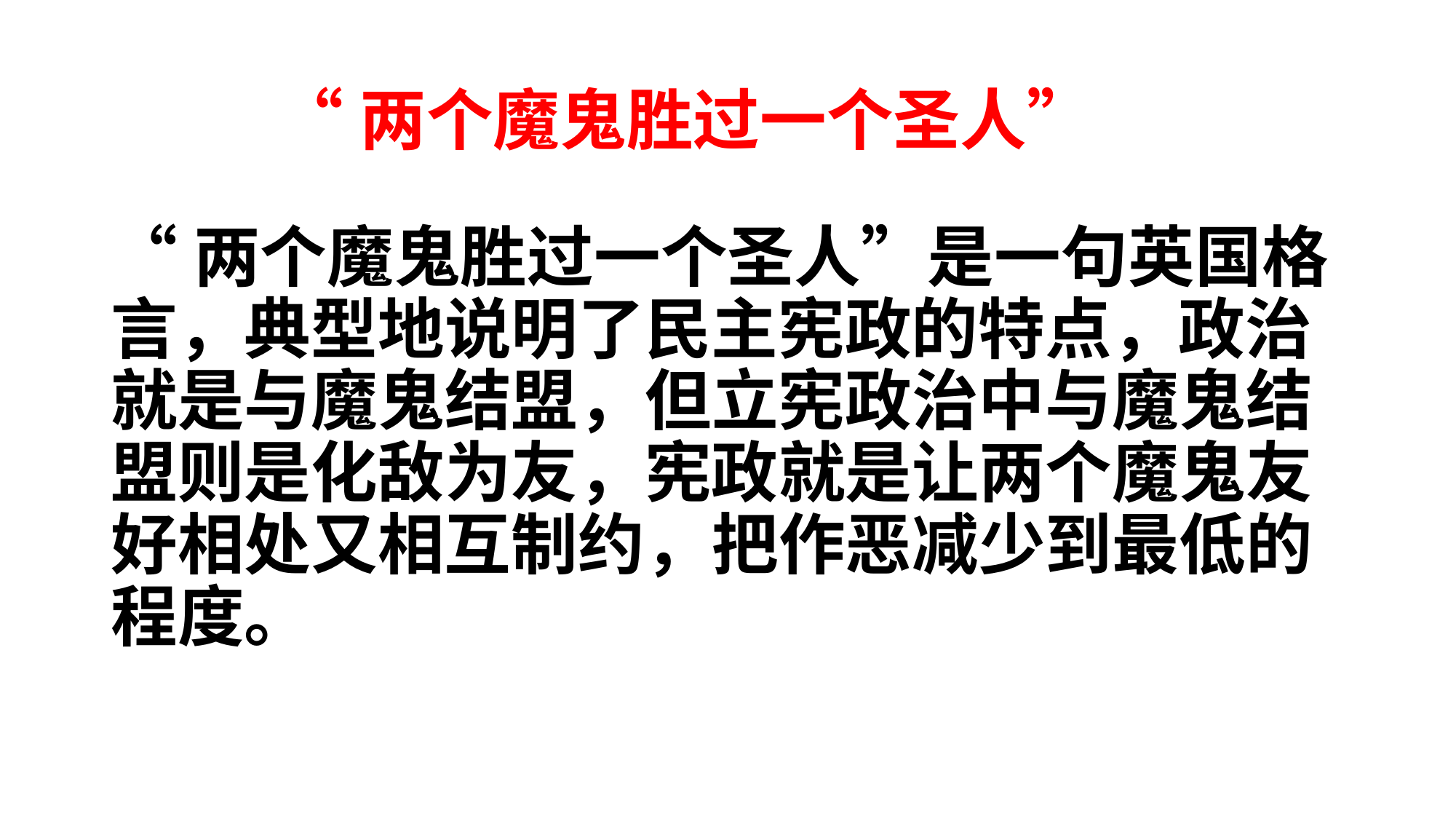

# “两个魔鬼胜过一个圣人”
“两个魔鬼胜过一个圣人”是一句英国格言，典型地说明了民主宪政的特点，政治就是与魔鬼结盟，但立宪政治中与魔鬼结盟则是化敌为友，宪政就是让两个魔鬼友好相处又相互制约，把作恶减少到最低的程度。